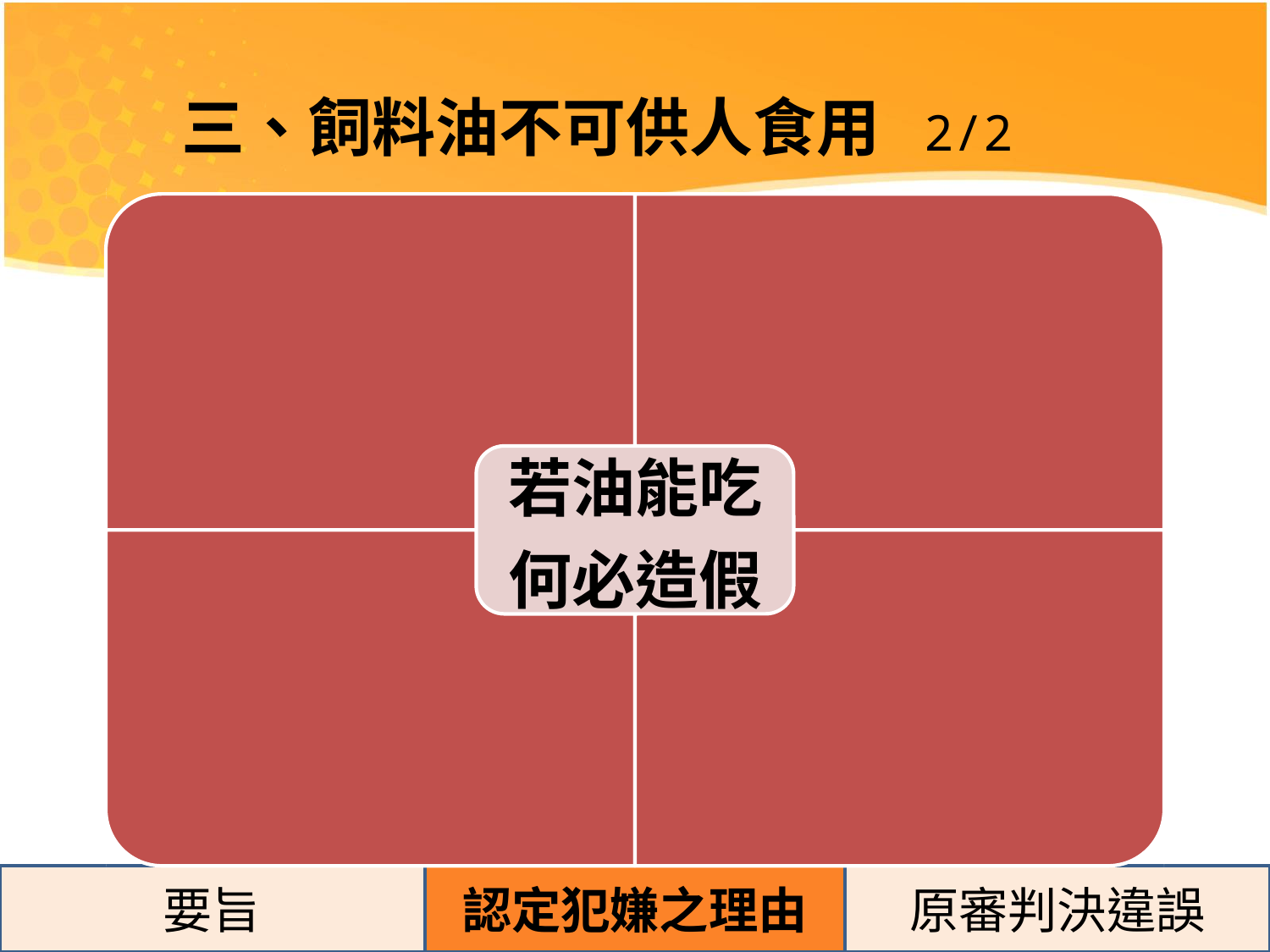

# 三、飼料油不可供人食用  2/2
若油能吃何必造假
不合常情的檢驗數據：
不可能的採樣：
1.採樣時間在領櫃時間前
2.報告上的採樣處是假的
異常的酸價變化：
1.與澳洲牛油差距甚大
2.與審理過程差距甚大
無法圓謊的同批辯解：
1.油槽容量不足以同批
2.同批各櫃數值竟有差異